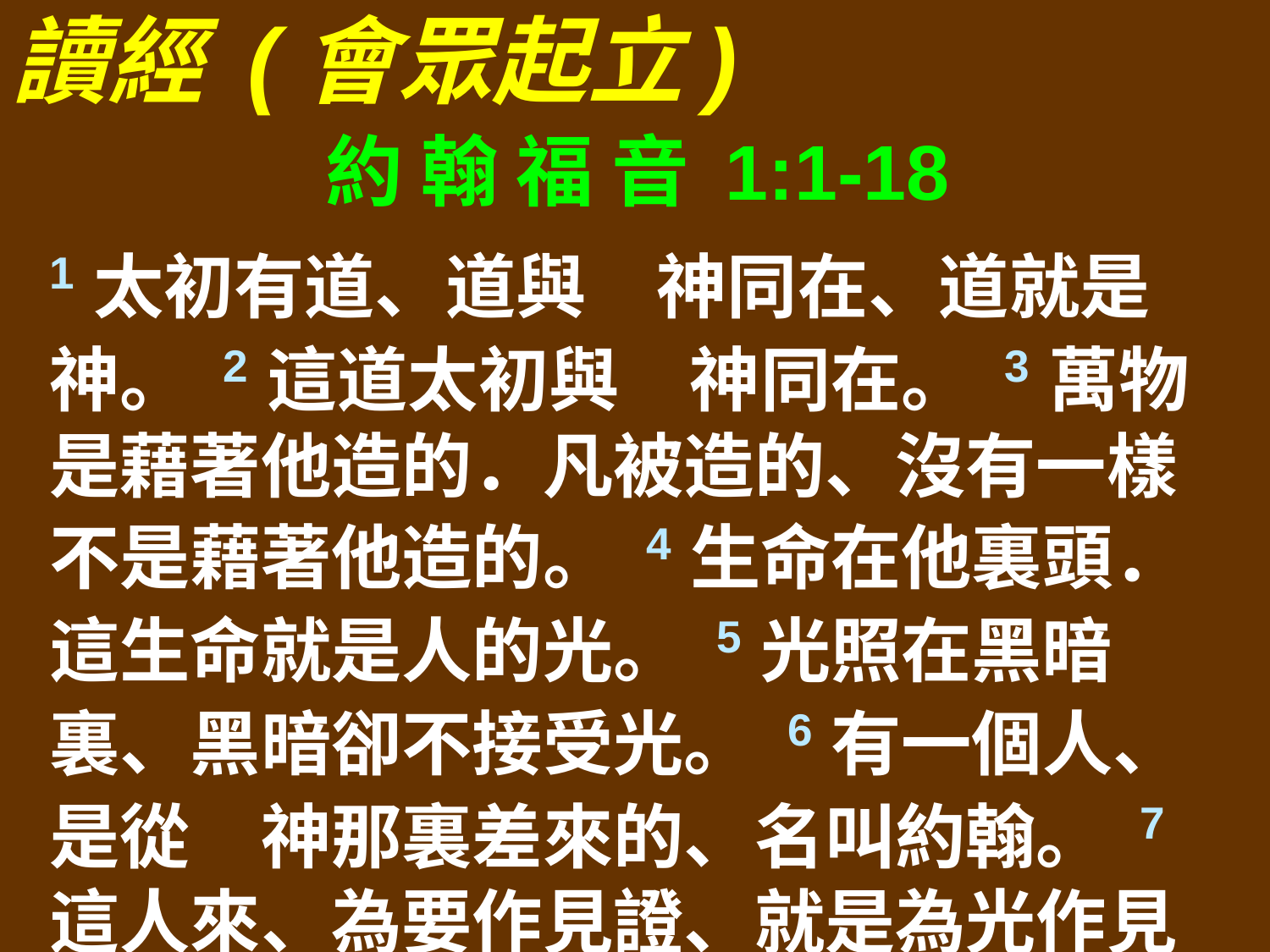

讀經 (會眾起立)
約 翰 福 音 1:1-18
1太初有道、道與　神同在、道就是　神。 2這道太初與　神同在。 3萬物是藉著他造的．凡被造的、沒有一樣不是藉著他造的。 4生命在他裏頭．這生命就是人的光。 5光照在黑暗裏、黑暗卻不接受光。 6有一個人、是從　神那裏差來的、名叫約翰。 7這人來、為要作見證、就是為光作見證、叫眾人因他可以信。